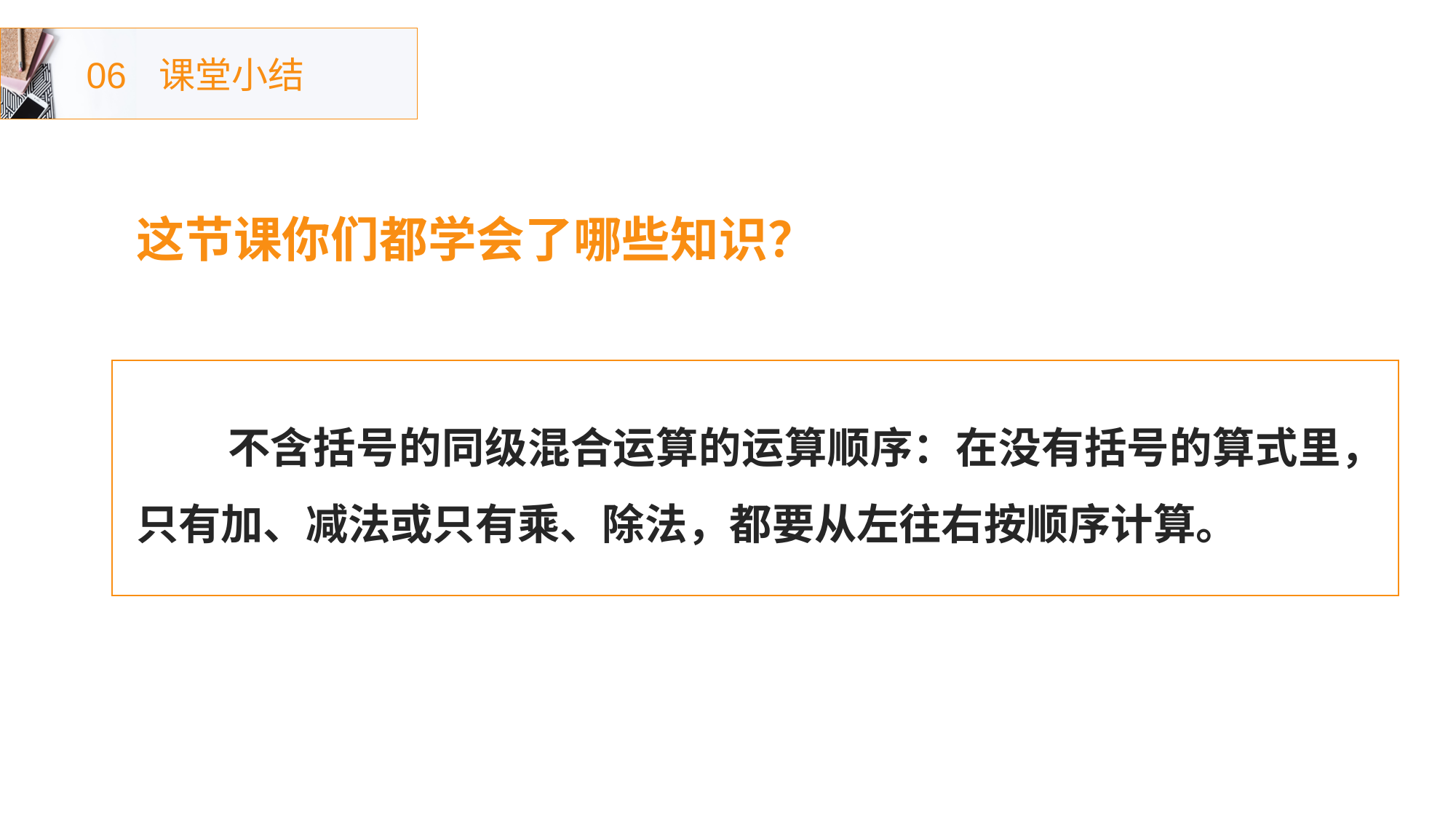

06
课堂小结
这节课你们都学会了哪些知识？

        不含括号的同级混合运算的运算顺序：在没有括号的算式里，只有加、减法或只有乘、除法，都要从左往右按顺序计算。